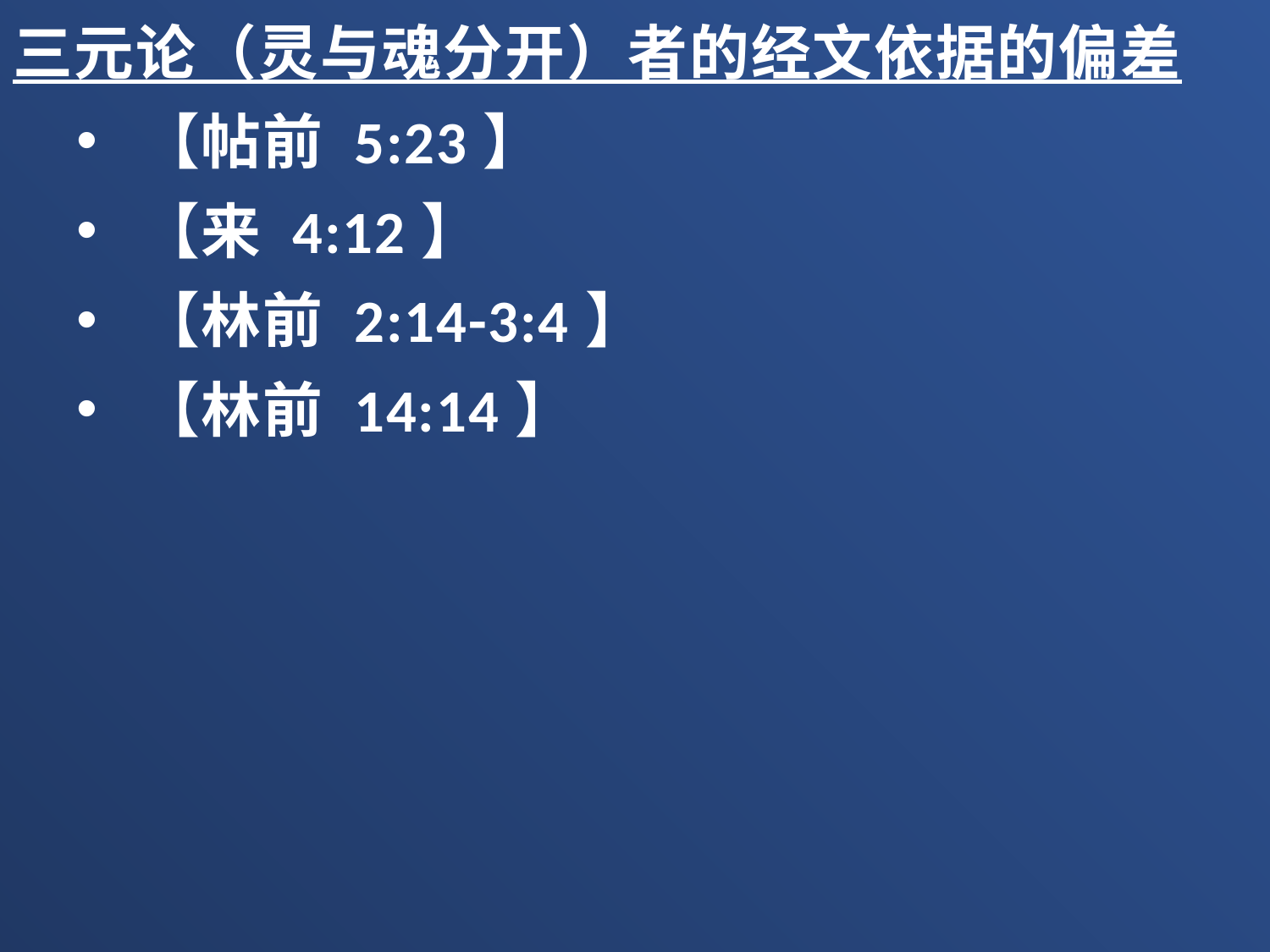

三元论（灵与魂分开）者的经文依据的偏差
【帖前 5:23】
【来 4:12】
【林前 2:14-3:4】
【林前 14:14】